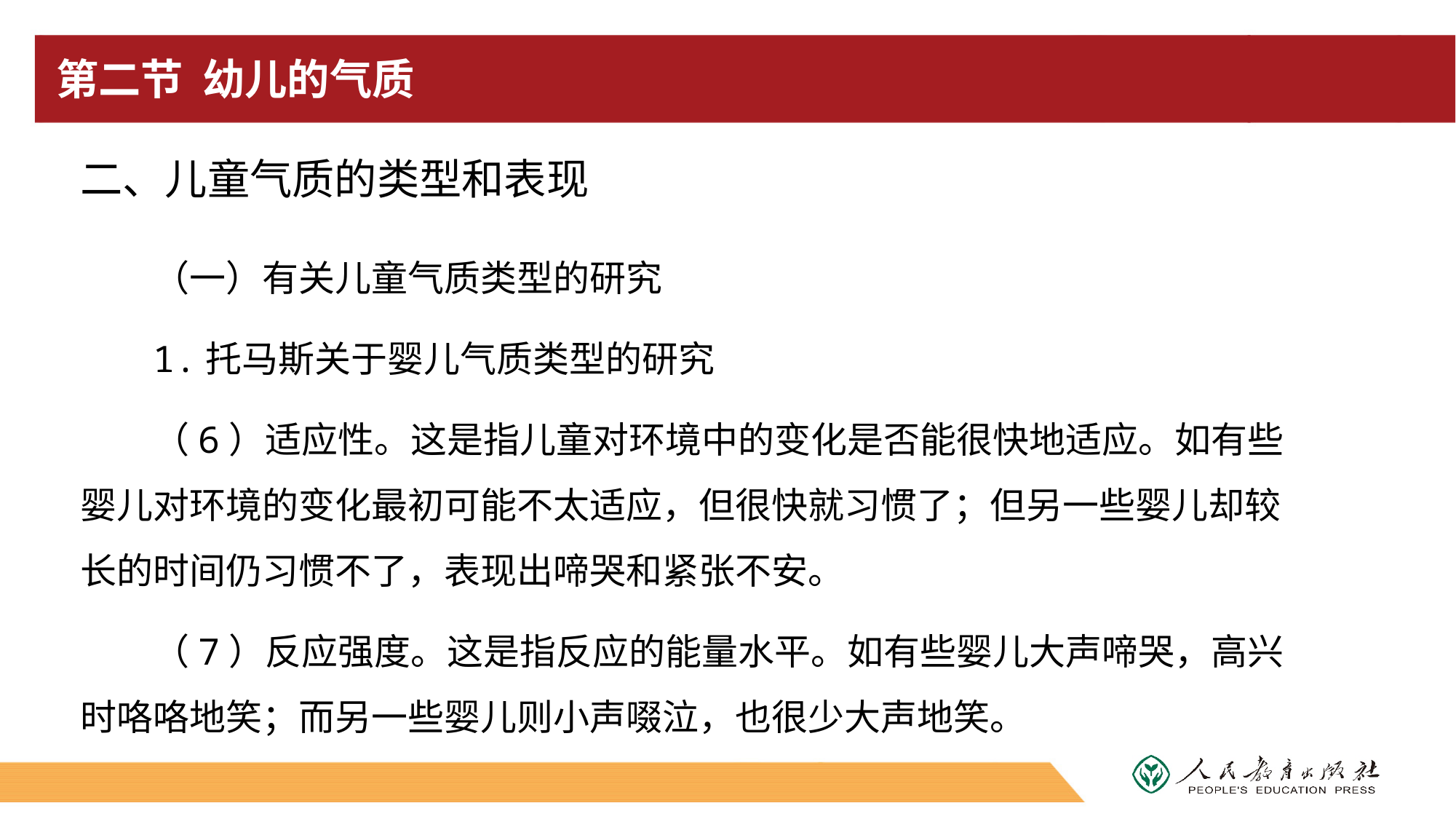

# 第二节  幼儿的气质
二、儿童气质的类型和表现
（一）有关儿童气质类型的研究
1.托马斯关于婴儿气质类型的研究
（6）适应性。这是指儿童对环境中的变化是否能很快地适应。如有些婴儿对环境的变化最初可能不太适应，但很快就习惯了；但另一些婴儿却较长的时间仍习惯不了，表现出啼哭和紧张不安。
（7）反应强度。这是指反应的能量水平。如有些婴儿大声啼哭，高兴时咯咯地笑；而另一些婴儿则小声啜泣，也很少大声地笑。